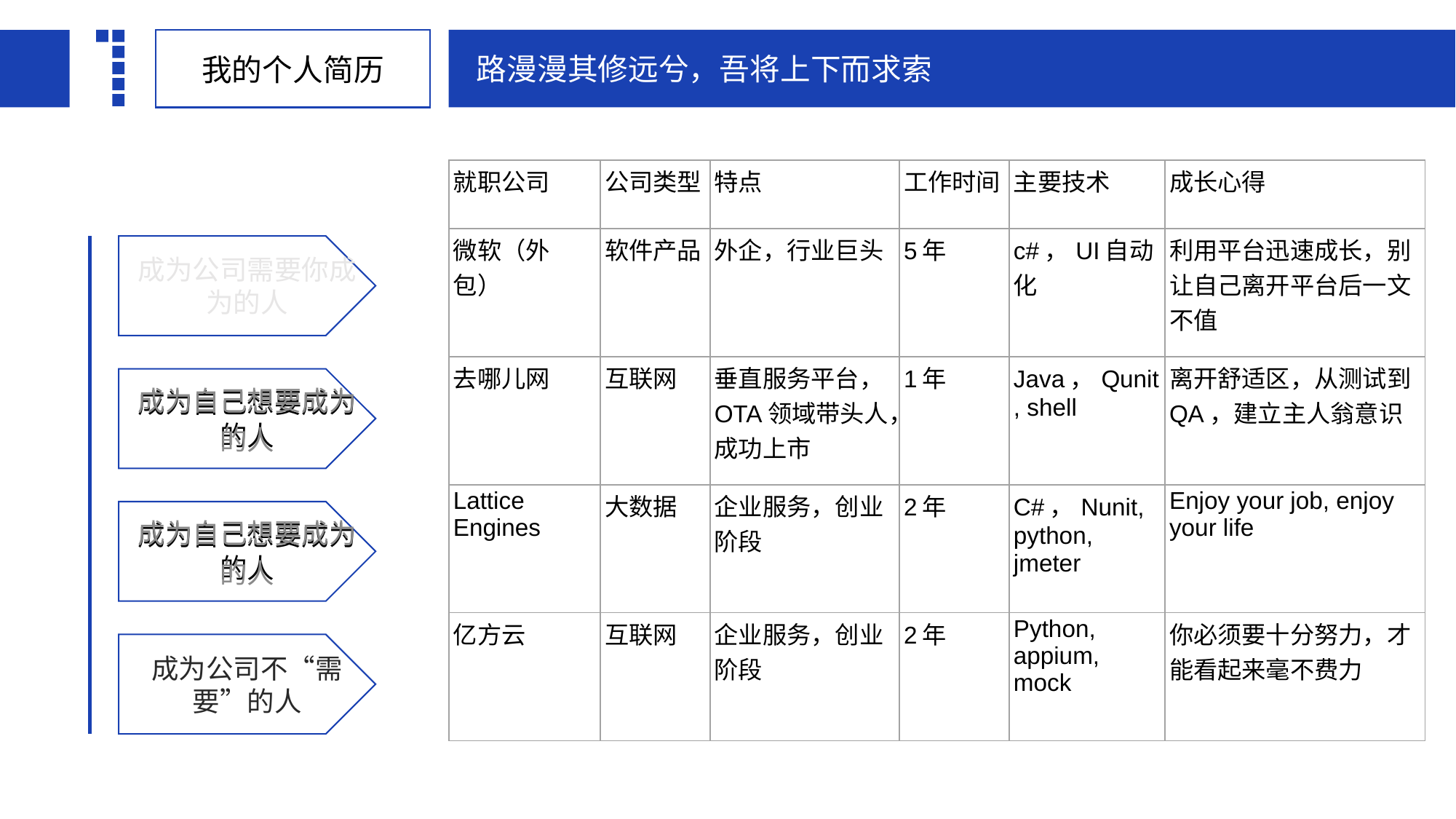

我的个人简历
路漫漫其修远兮，吾将上下而求索
| 就职公司 | 公司类型 | 特点 | 工作时间 | 主要技术 | 成长心得 |
| --- | --- | --- | --- | --- | --- |
| 微软（外包） | 软件产品 | 外企，行业巨头 | 5年 | c#，UI自动化 | 利用平台迅速成长，别让自己离开平台后一文不值 |
| 去哪儿网 | 互联网 | 垂直服务平台，OTA领域带头人，成功上市 | 1年 | Java，Qunit, shell | 离开舒适区，从测试到QA，建立主人翁意识 |
| Lattice Engines | 大数据 | 企业服务，创业阶段 | 2年 | C#，Nunit, python, jmeter | Enjoy your job, enjoy your life |
| 亿方云 | 互联网 | 企业服务，创业阶段 | 2年 | Python, appium, mock | 你必须要十分努力，才能看起来毫不费力 |

成为公司需要你成为的人

成为自己想要成为的人
成为自己想要成为的人

成为自己想要成为的人
成为自己想要成为的人

成为公司不“需要”的人